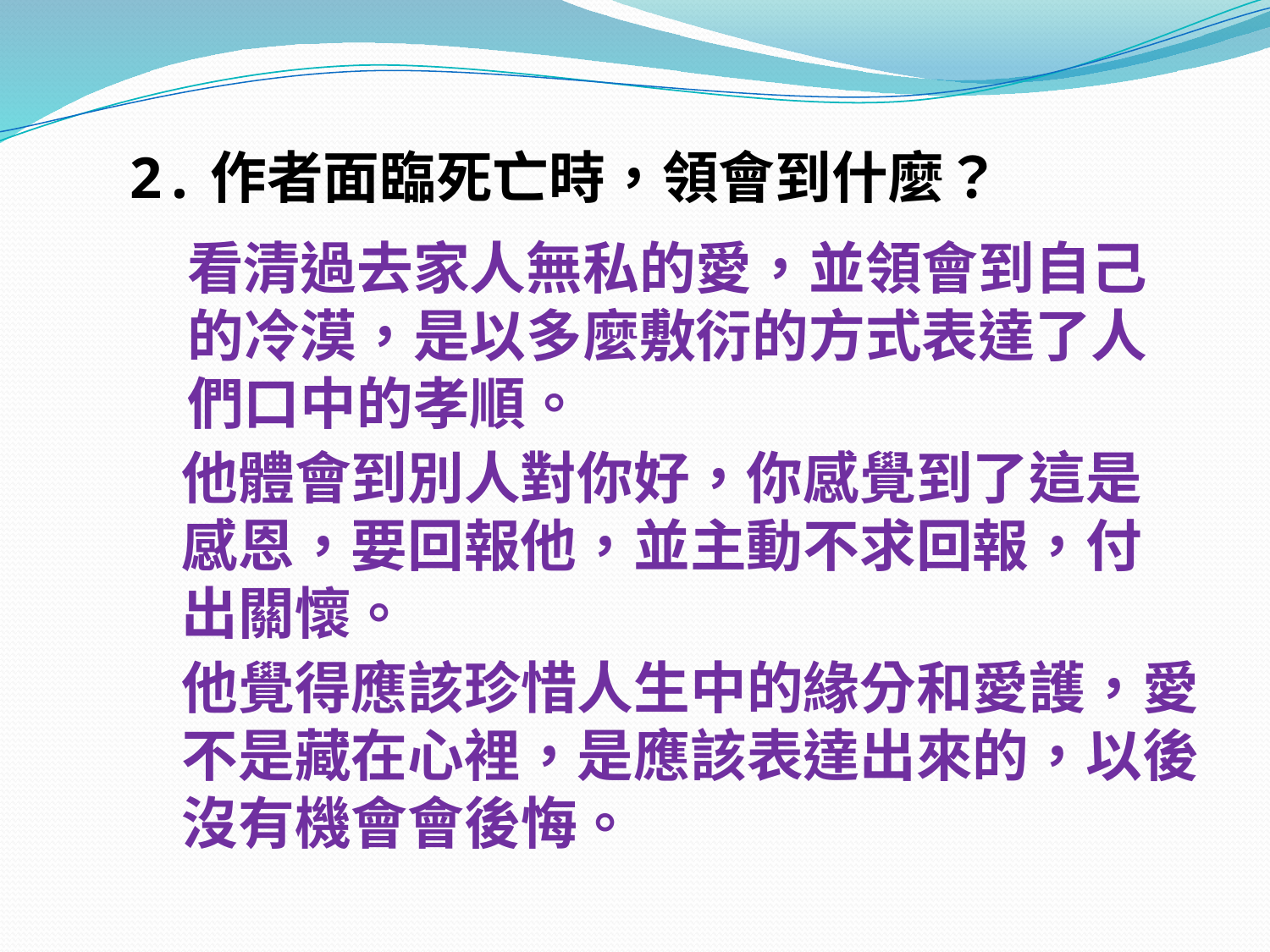

2.作者面臨死亡時，領會到什麼？
看清過去家人無私的愛，並領會到自己的冷漠，是以多麼敷衍的方式表達了人們口中的孝順。
他體會到別人對你好，你感覺到了這是感恩，要回報他，並主動不求回報，付出關懷。
他覺得應該珍惜人生中的緣分和愛護，愛不是藏在心裡，是應該表達出來的，以後沒有機會會後悔。